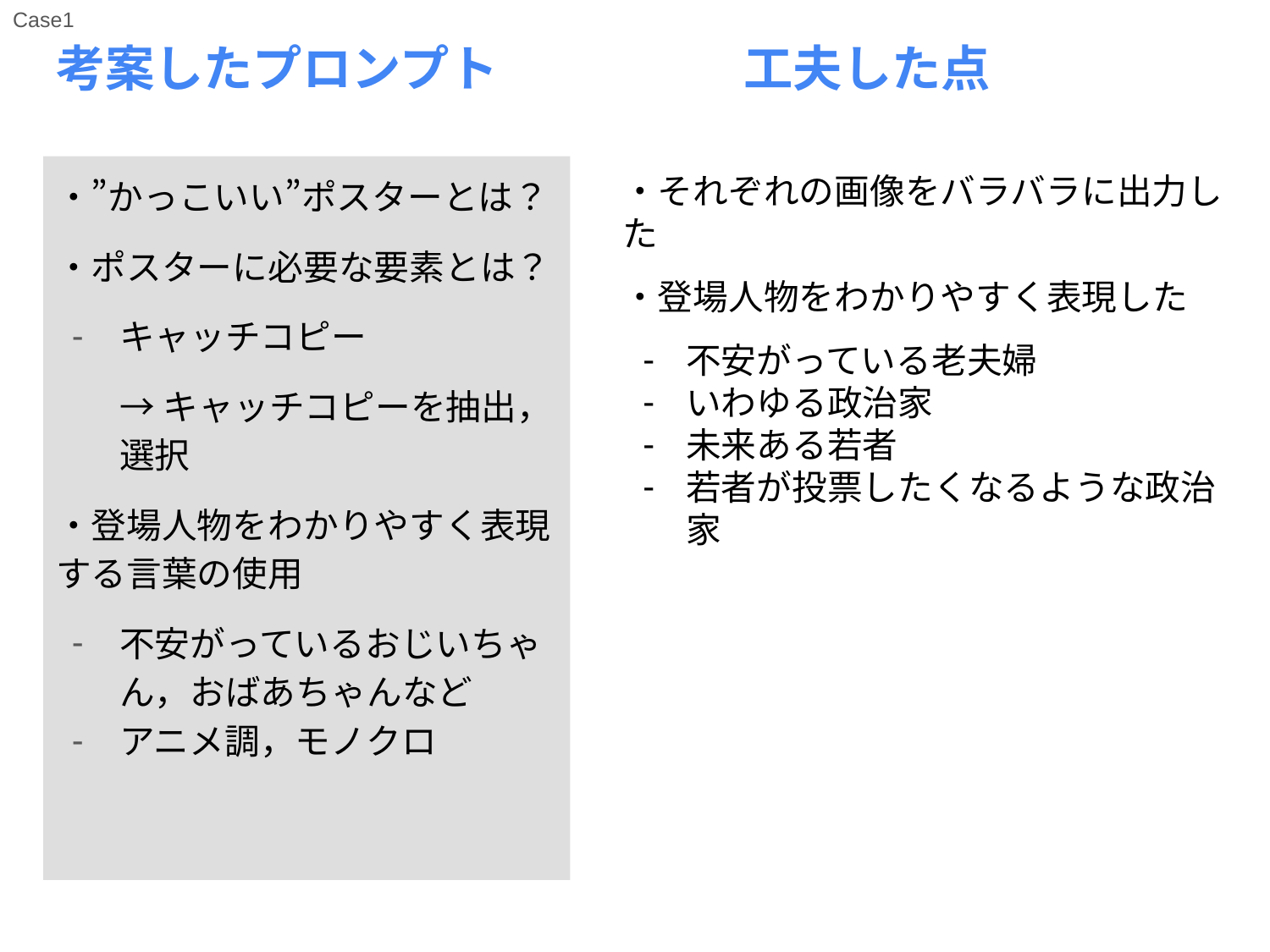

Case1
# 考案したプロンプト
工夫した点
・”かっこいい”ポスターとは？
・ポスターに必要な要素とは？
キャッチコピー
→キャッチコピーを抽出，選択
・登場人物をわかりやすく表現する言葉の使用
不安がっているおじいちゃん，おばあちゃんなど
アニメ調，モノクロ
・それぞれの画像をバラバラに出力した
・登場人物をわかりやすく表現した
不安がっている老夫婦
いわゆる政治家
未来ある若者
若者が投票したくなるような政治家